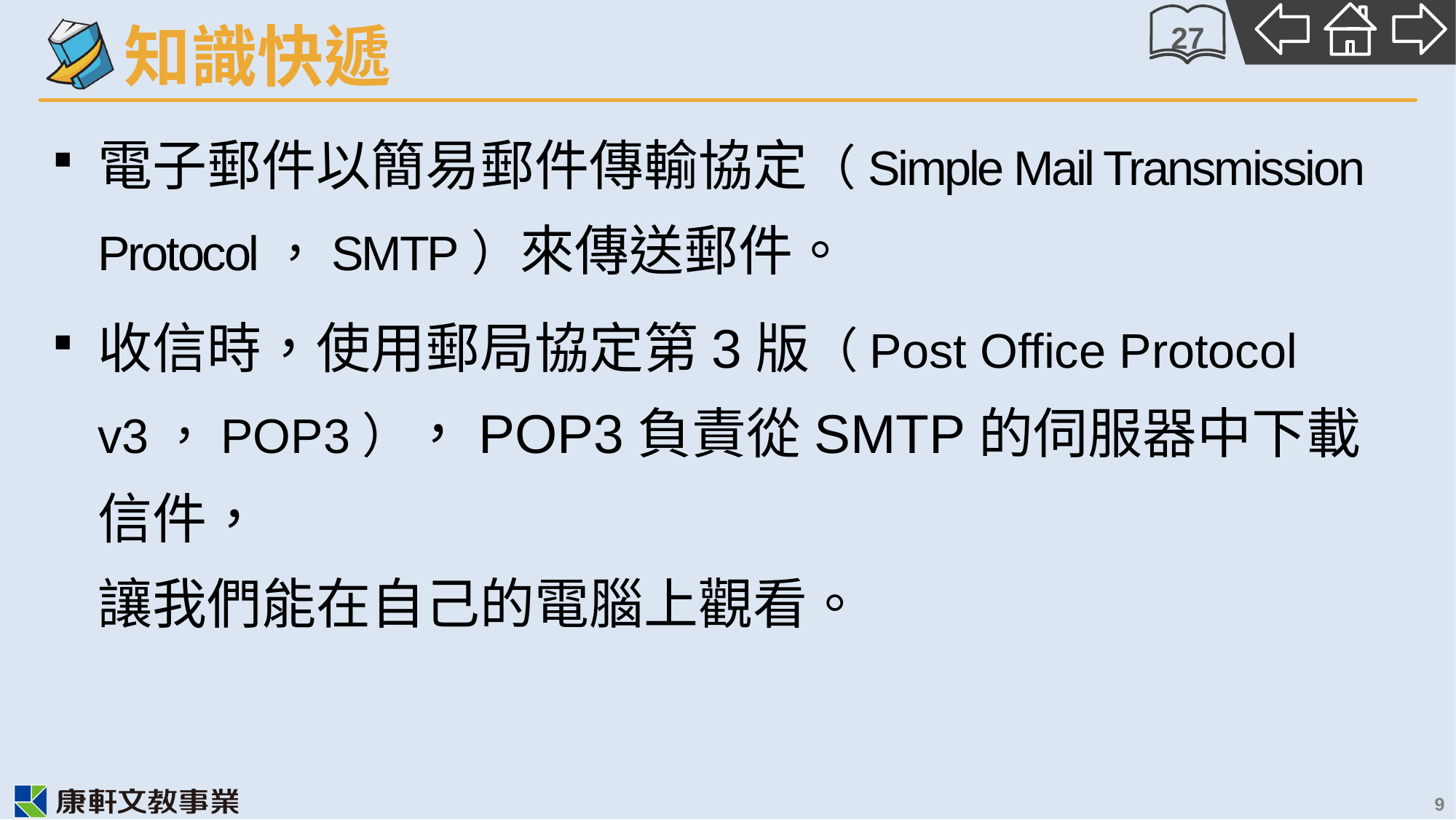

27
電子郵件以簡易郵件傳輸協定（Simple Mail Transmission Protocol，SMTP）來傳送郵件。
收信時，使用郵局協定第3版（Post Office Protocol v3，POP3），POP3負責從SMTP的伺服器中下載信件，
讓我們能在自己的電腦上觀看。
9